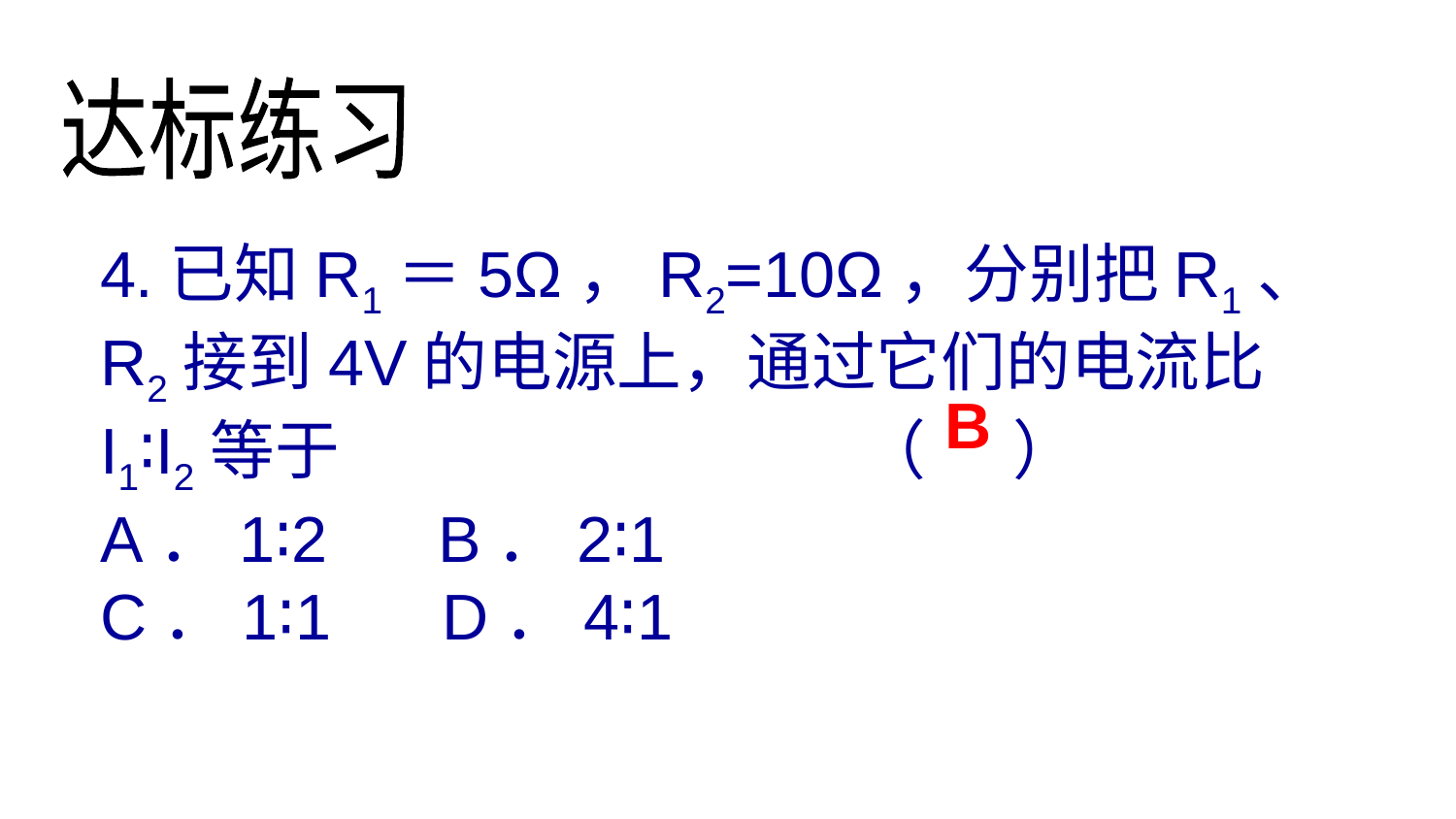

达标练习
4.已知R1＝5Ω，R2=10Ω，分别把R1、R2接到4V的电源上，通过它们的电流比I1∶I2等于                                    （      ）
A．1∶2　 B．2∶1
C．1∶1　 D．4∶1

B